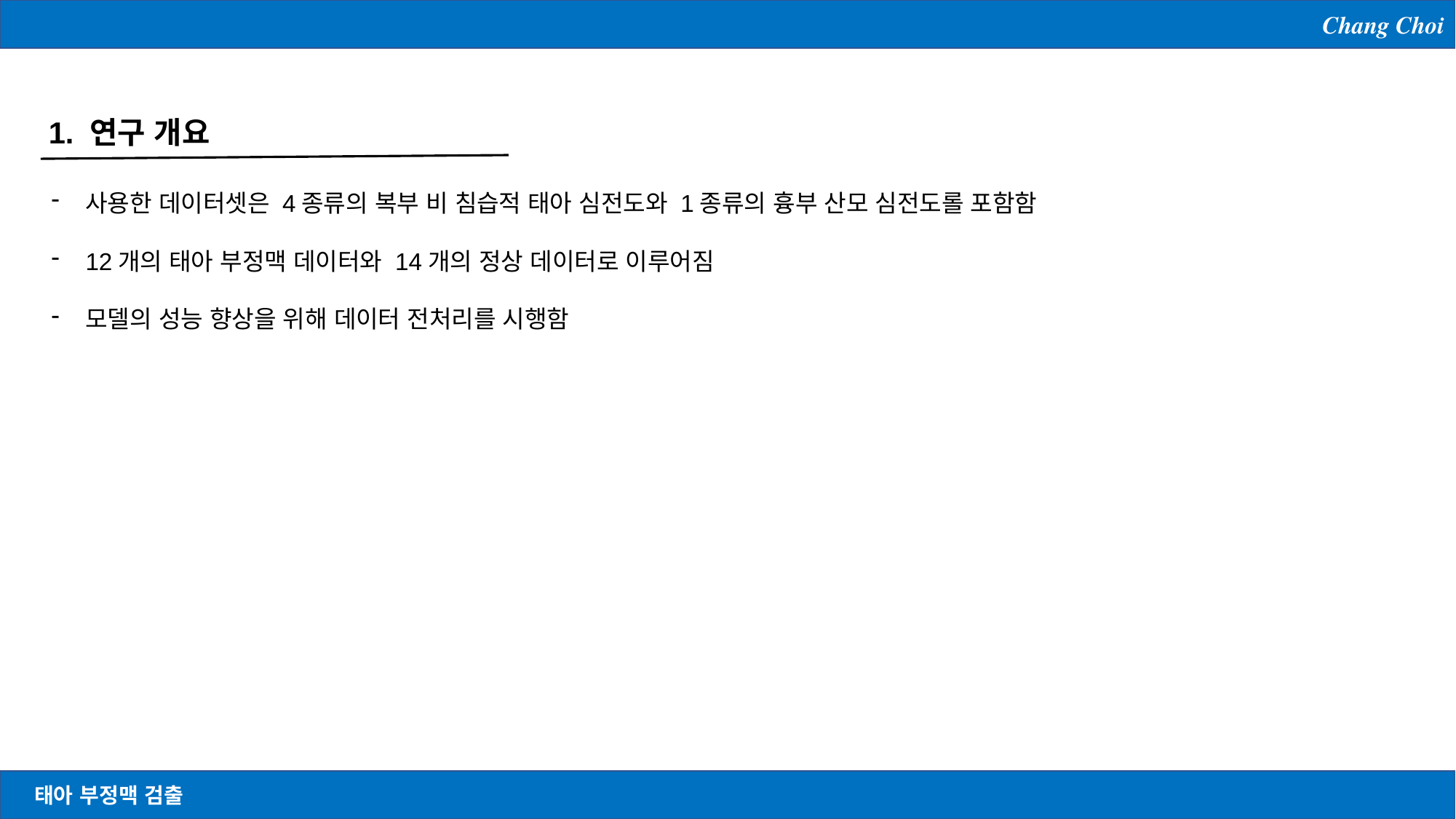

Chang Choi
1. 연구 개요
사용한 데이터셋은 4종류의 복부 비 침습적 태아 심전도와 1종류의 흉부 산모 심전도롤 포함함

12개의 태아 부정맥 데이터와 14개의 정상 데이터로 이루어짐

모델의 성능 향상을 위해 데이터 전처리를 시행함

태아 부정맥 검출